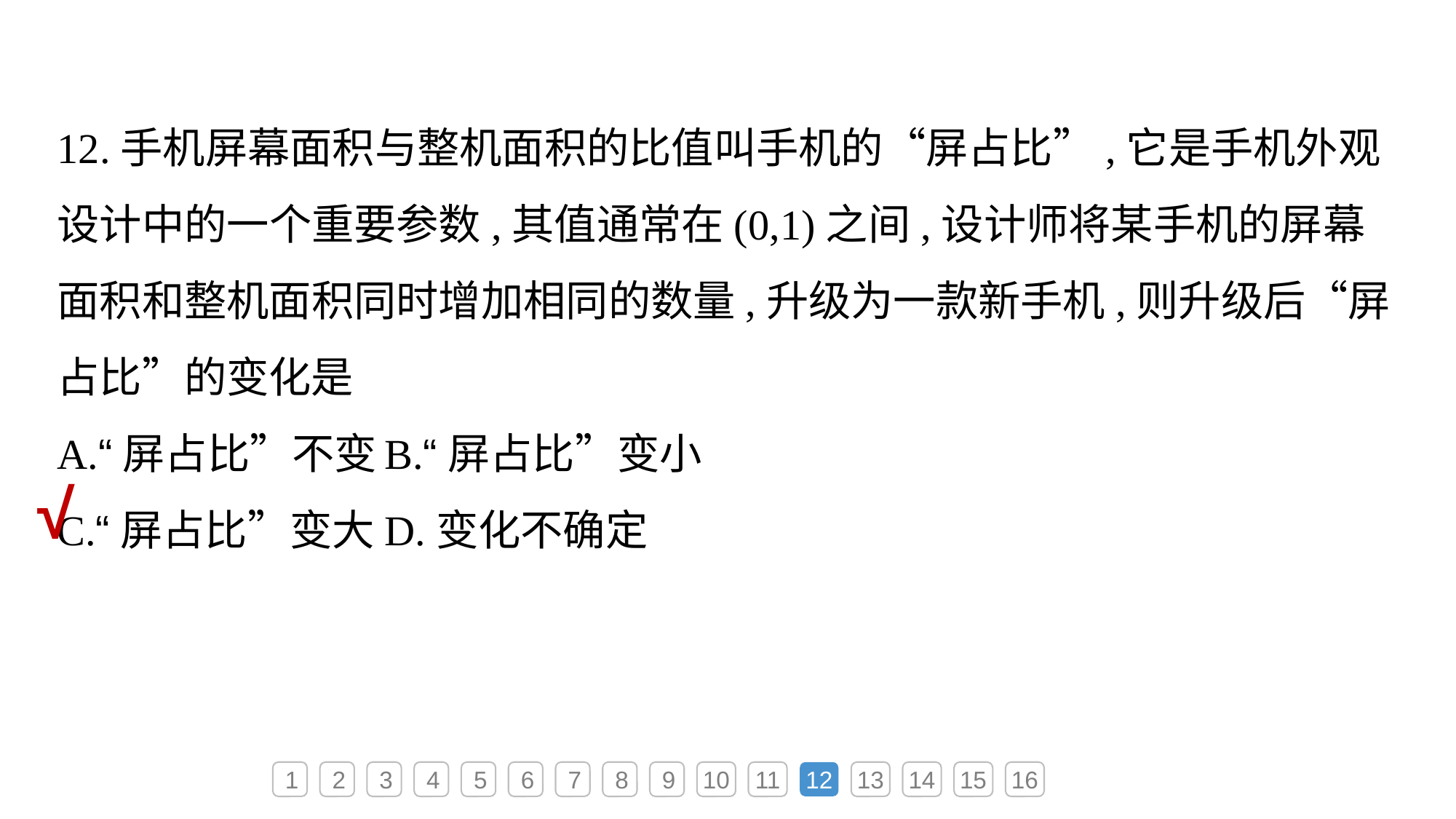

12.手机屏幕面积与整机面积的比值叫手机的“屏占比”,它是手机外观设计中的一个重要参数,其值通常在(0,1)之间,设计师将某手机的屏幕面积和整机面积同时增加相同的数量,升级为一款新手机,则升级后“屏占比”的变化是
A.“屏占比”不变	B.“屏占比”变小
C.“屏占比”变大	D.变化不确定
√
1
2
3
4
5
6
7
8
9
10
11
12
13
14
15
16